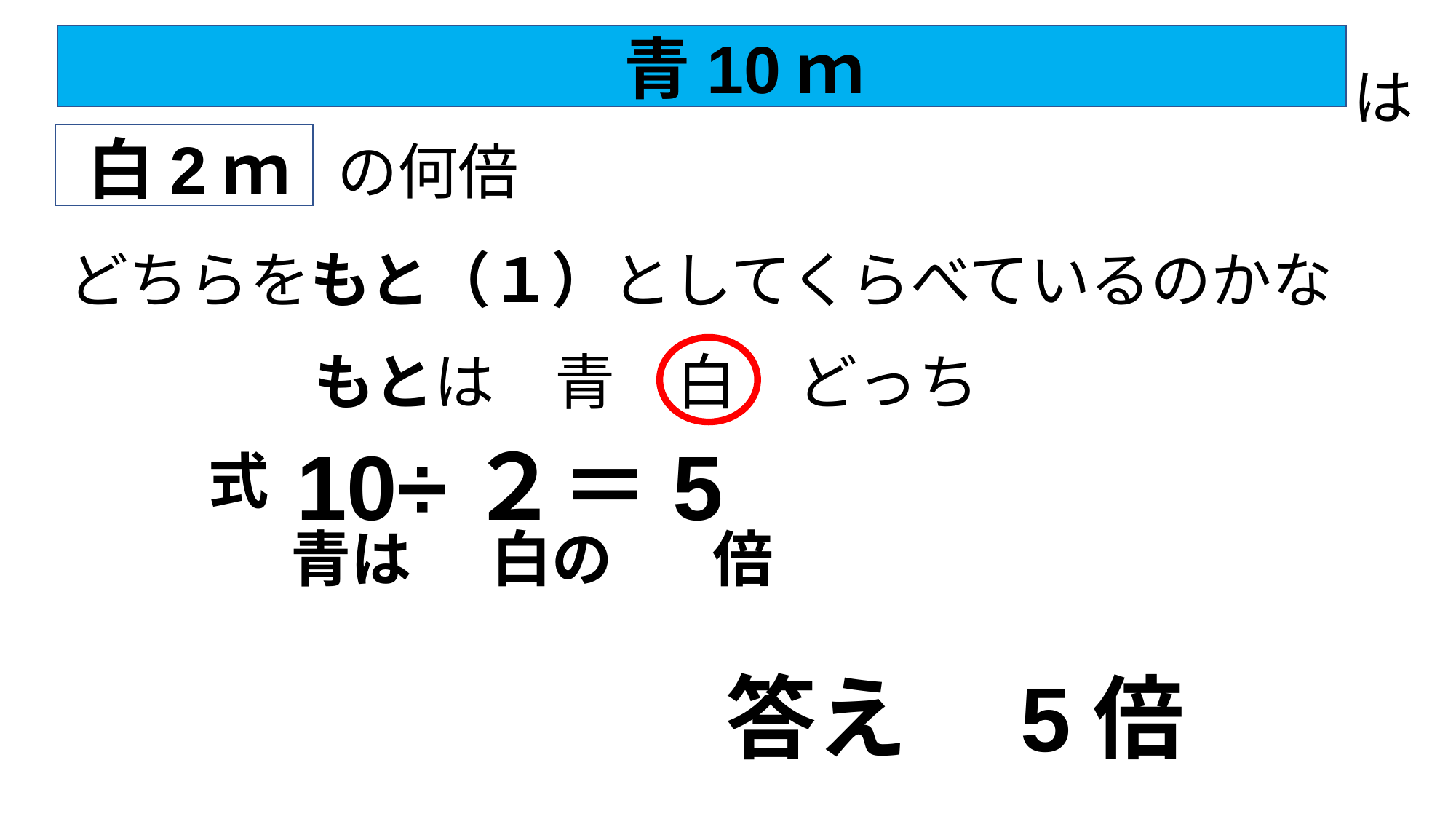

青10ｍ

は
白2ｍ

の何倍
どちらをもと（１）としてくらべているのかな

もとは　青　白　どっち
10÷２＝5
式
青は
白の
倍
答え　5倍